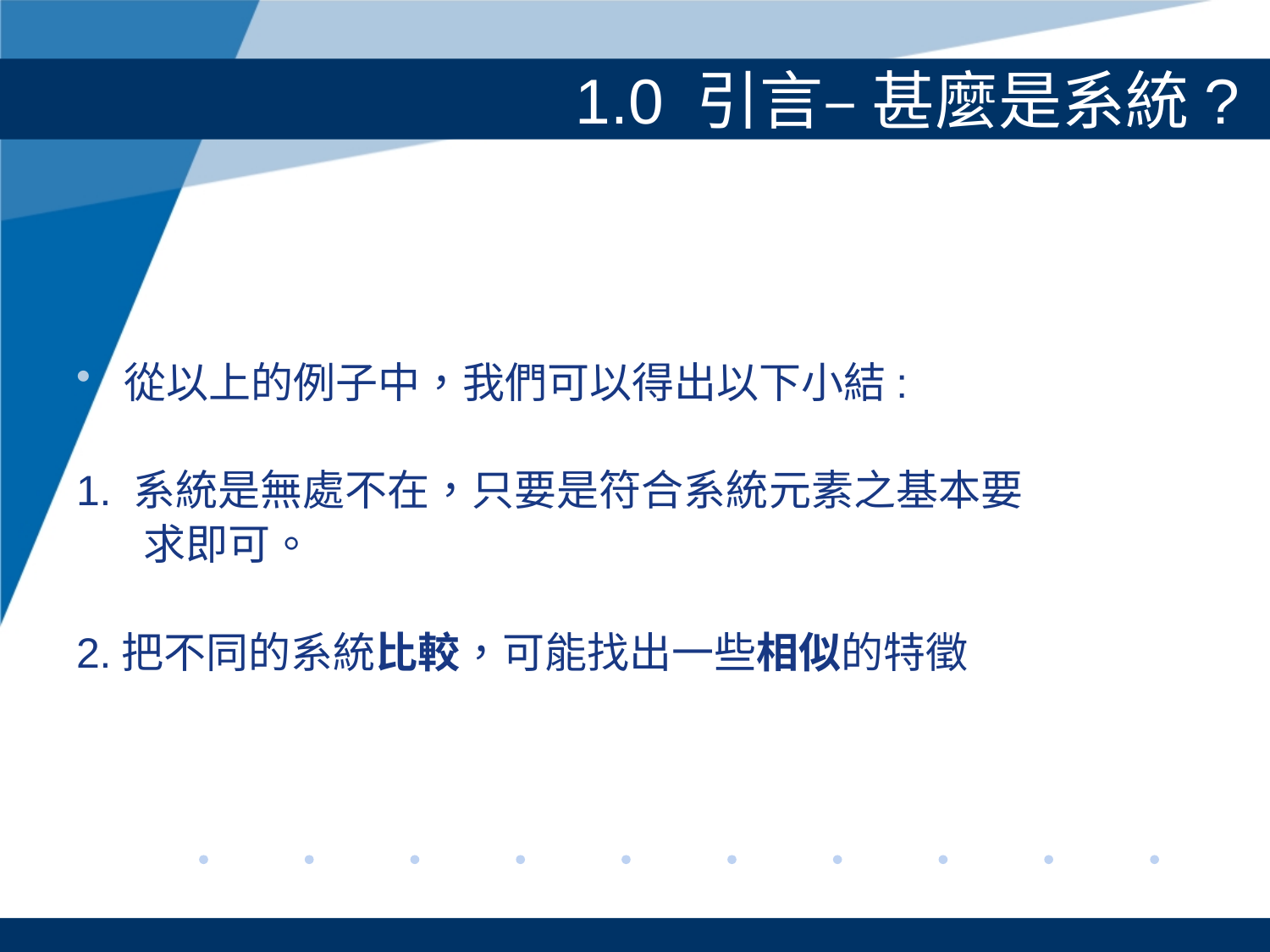

# 1.0 引言– 甚麼是系統?

從以上的例子中，我們可以得出以下小結:

1. 系統是無處不在，只要是符合系統元素之基本要
      求即可。

2.把不同的系統比較，可能找出一些相似的特徵